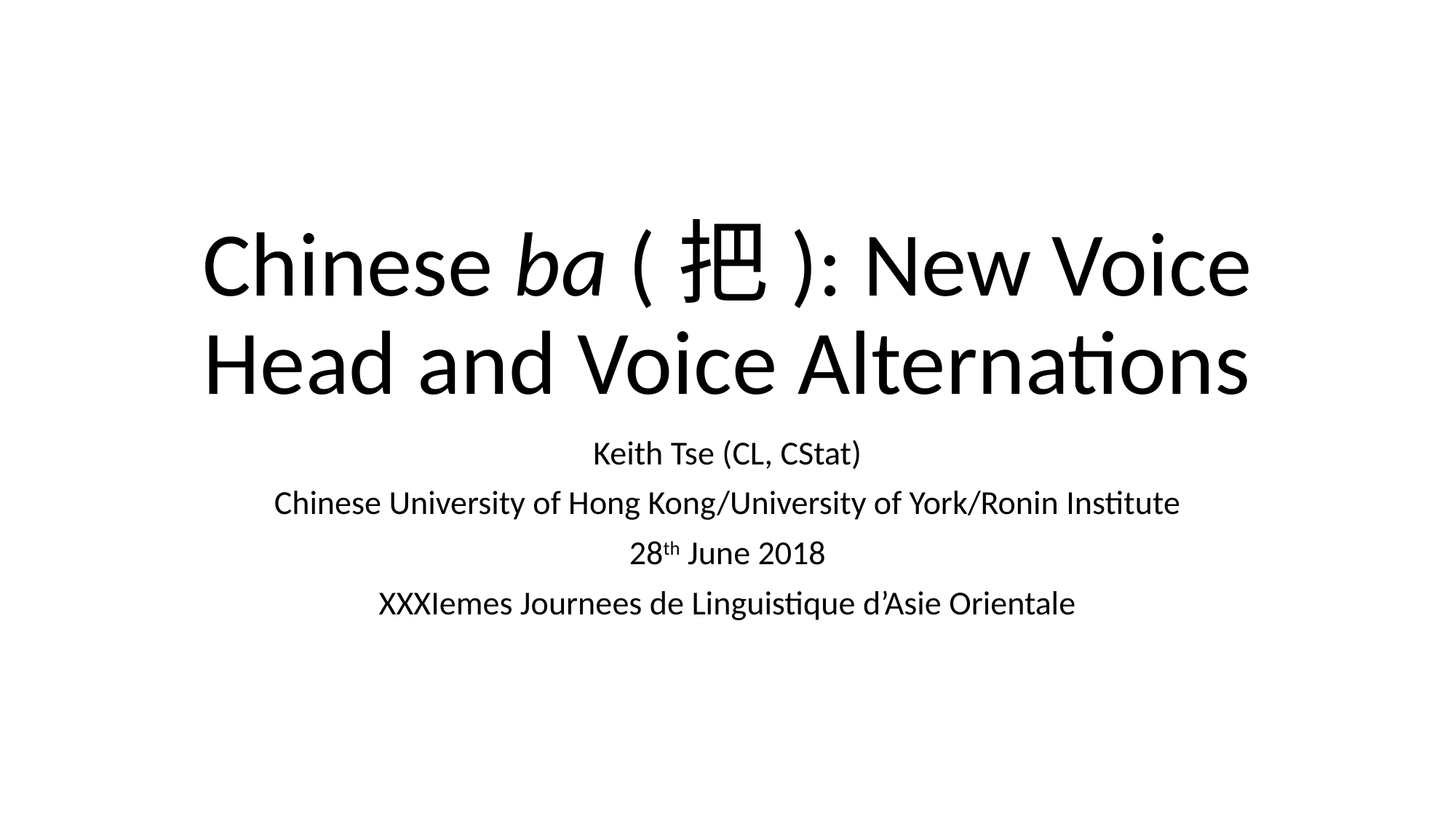

# Chinese ba (把): New Voice Head and Voice Alternations
Keith Tse (CL, CStat)
Chinese University of Hong Kong/University of York/Ronin Institute
28th June 2018
XXXIemes Journees de Linguistique d’Asie Orientale